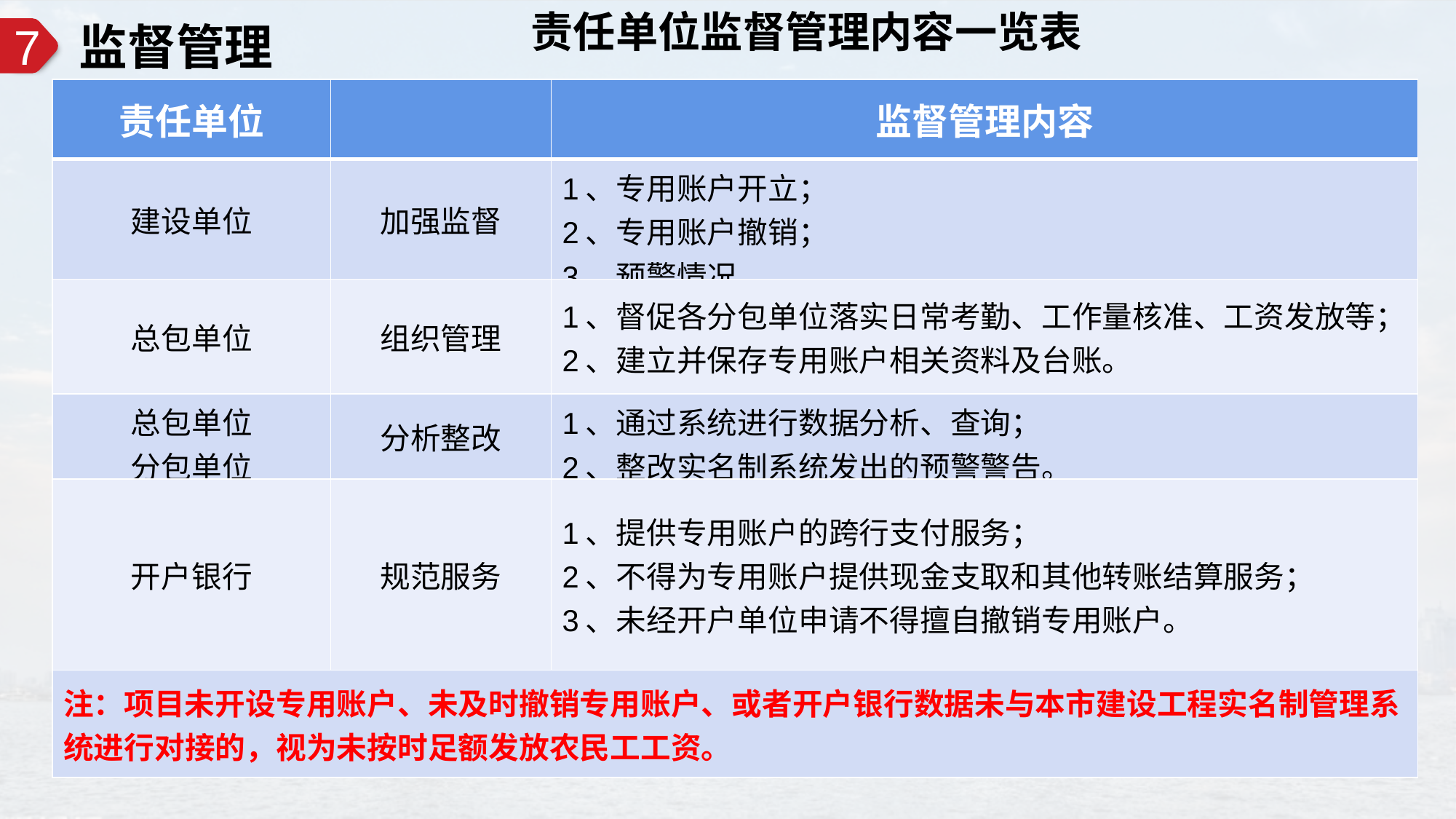

责任单位监督管理内容一览表
监督管理
7

| 责任单位 |  | 监督管理内容 |
| --- | --- | --- |
| 建设单位 | 加强监督 | 1、专用账户开立； 2、专用账户撤销； 3、预警情况。 |
| 总包单位 | 组织管理 | 1、督促各分包单位落实日常考勤、工作量核准、工资发放等； 2、建立并保存专用账户相关资料及台账。 |
| 总包单位 分包单位 | 分析整改 | 1、通过系统进行数据分析、查询； 2、整改实名制系统发出的预警警告。 |
| 开户银行 | 规范服务 | 1、提供专用账户的跨行支付服务； 2、不得为专用账户提供现金支取和其他转账结算服务； 3、未经开户单位申请不得擅自撤销专用账户。 |
| 注：项目未开设专用账户、未及时撤销专用账户、或者开户银行数据未与本市建设工程实名制管理系统进行对接的，视为未按时足额发放农民工工资。 |  |  |